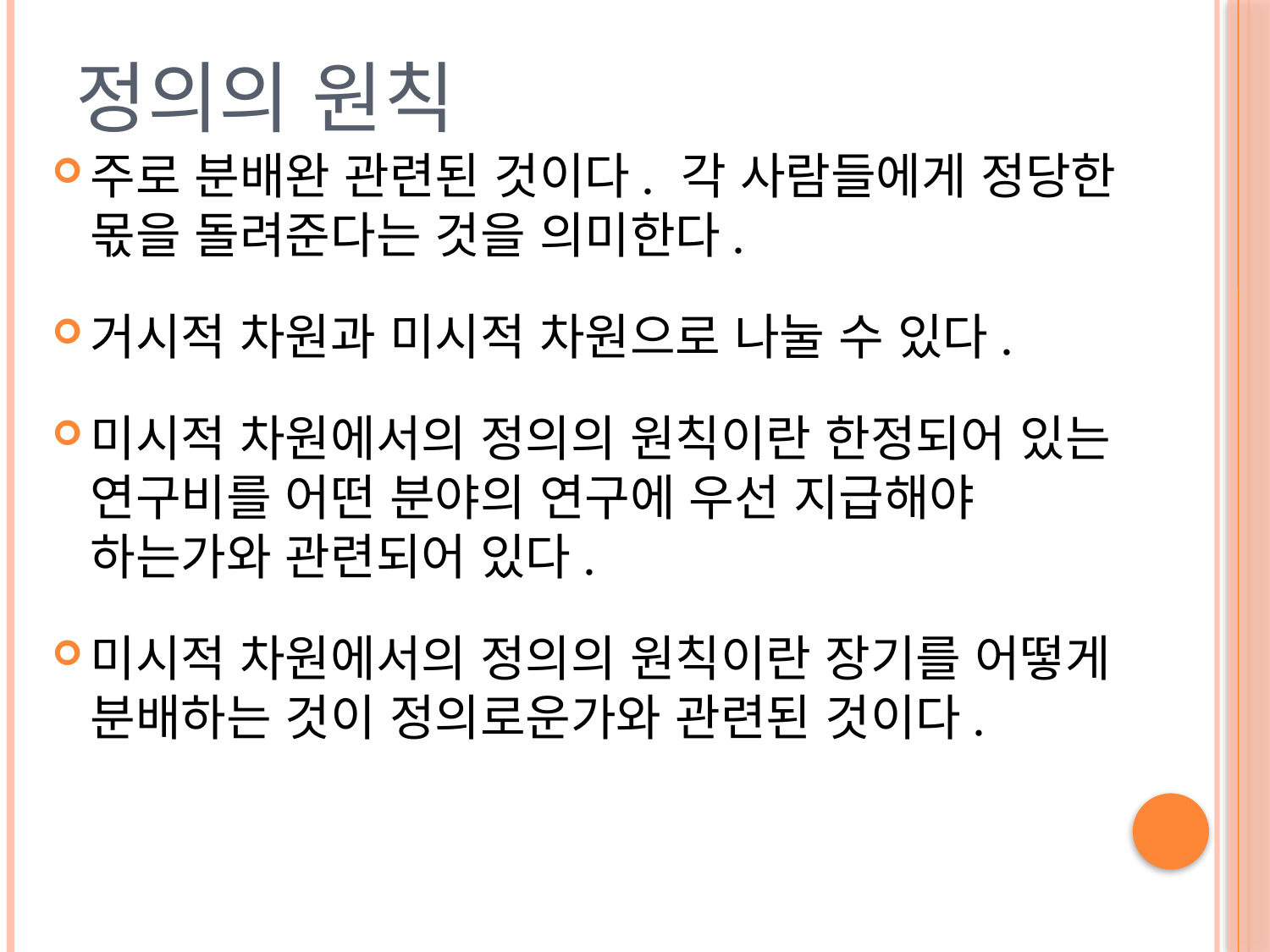

# 정의의 원칙
주로 분배완 관련된 것이다. 각 사람들에게 정당한 몫을 돌려준다는 것을 의미한다.

거시적 차원과 미시적 차원으로 나눌 수 있다.

미시적 차원에서의 정의의 원칙이란 한정되어 있는 연구비를 어떤 분야의 연구에 우선 지급해야 하는가와 관련되어 있다.

미시적 차원에서의 정의의 원칙이란 장기를 어떻게 분배하는 것이 정의로운가와 관련된 것이다.